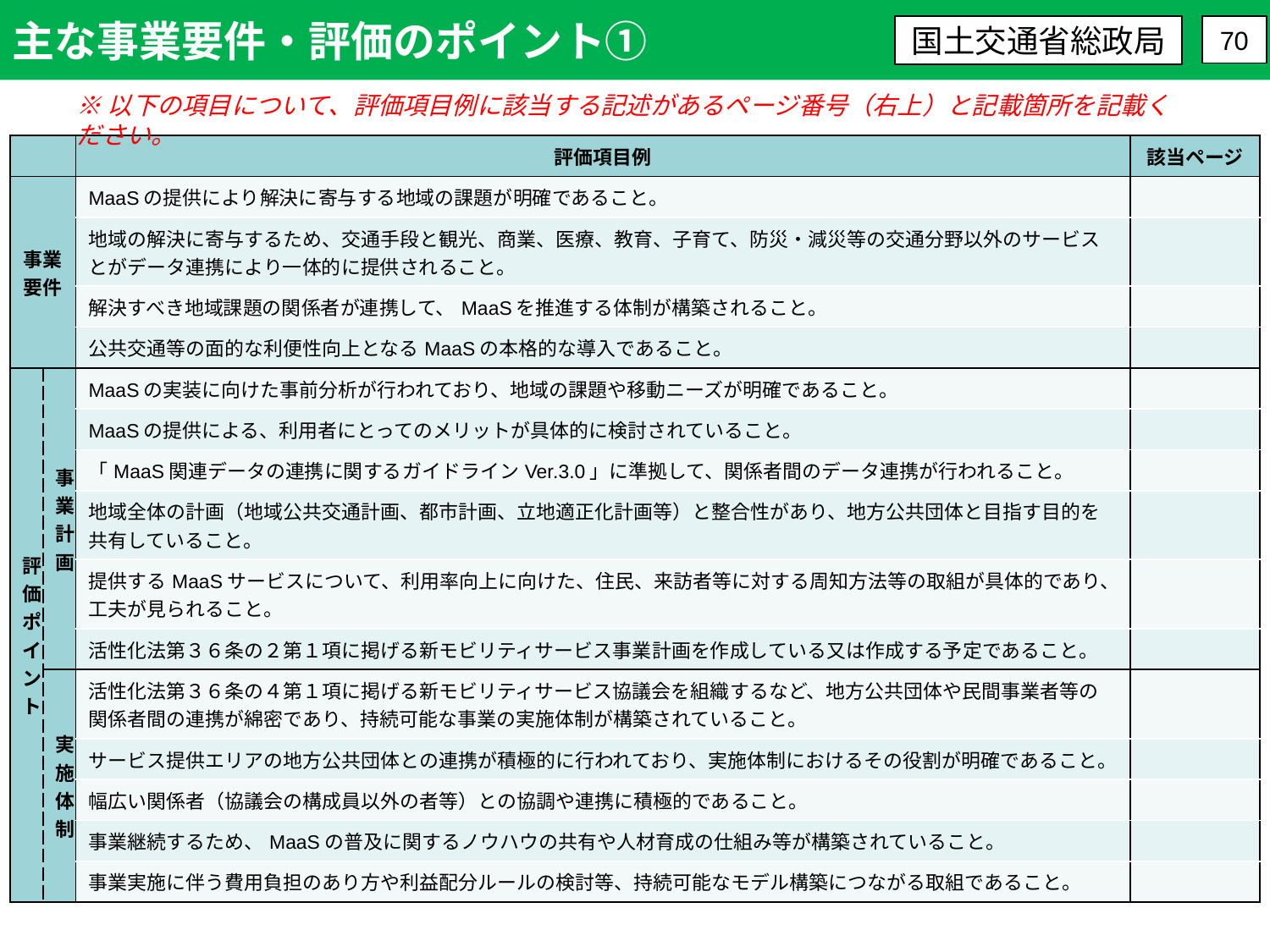

主な事業要件・評価のポイント①
国土交通省総政局
70
※以下の項目について、評価項目例に該当する記述があるページ番号（右上）と記載箇所を記載ください。
|  |  | 評価項目例 | 該当ページ |
| --- | --- | --- | --- |
| 事業要件 |  | MaaSの提供により解決に寄与する地域の課題が明確であること。 |  |
|  |  | 地域の解決に寄与するため、交通手段と観光、商業、医療、教育、子育て、防災・減災等の交通分野以外のサービスとがデータ連携により一体的に提供されること。 |  |
|  |  | 解決すべき地域課題の関係者が連携して、MaaSを推進する体制が構築されること。 |  |
|  |  | 公共交通等の面的な利便性向上となるMaaSの本格的な導入であること。 |  |
| 評価ポイント | 事業計画 | MaaSの実装に向けた事前分析が行われており、地域の課題や移動ニーズが明確であること。 |  |
|  |  | MaaSの提供による、利用者にとってのメリットが具体的に検討されていること。 |  |
|  |  | 「MaaS関連データの連携に関するガイドラインVer.3.0」に準拠して、関係者間のデータ連携が行われること。 |  |
|  |  | 地域全体の計画（地域公共交通計画、都市計画、立地適正化計画等）と整合性があり、地方公共団体と目指す目的を共有していること。 |  |
|  |  | 提供するMaaSサービスについて、利用率向上に向けた、住民、来訪者等に対する周知方法等の取組が具体的であり、工夫が見られること。 |  |
|  |  | 活性化法第３６条の２第１項に掲げる新モビリティサービス事業計画を作成している又は作成する予定であること。 |  |
|  | 実施体制 | 活性化法第３６条の４第１項に掲げる新モビリティサービス協議会を組織するなど、地方公共団体や民間事業者等の関係者間の連携が綿密であり、持続可能な事業の実施体制が構築されていること。 |  |
|  |  | サービス提供エリアの地方公共団体との連携が積極的に行われており、実施体制におけるその役割が明確であること。 |  |
|  |  | 幅広い関係者（協議会の構成員以外の者等）との協調や連携に積極的であること。 |  |
|  |  | 事業継続するため、MaaSの普及に関するノウハウの共有や人材育成の仕組み等が構築されていること。 |  |
|  |  | 事業実施に伴う費用負担のあり方や利益配分ルールの検討等、持続可能なモデル構築につながる取組であること。 |  |